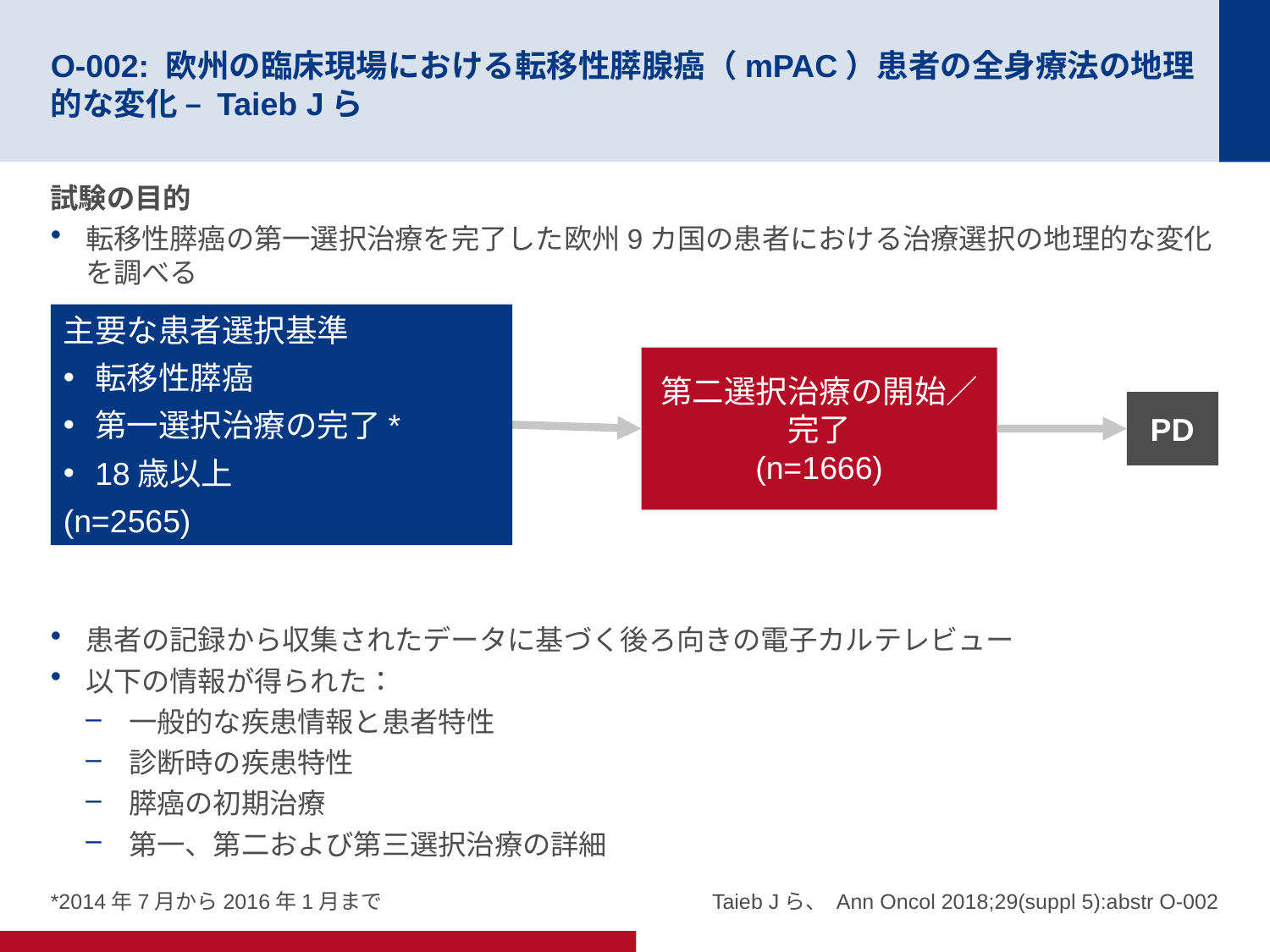

# O-002: 欧州の臨床現場における転移性膵腺癌（mPAC）患者の全身療法の地理的な変化 – Taieb Jら
試験の目的
転移性膵癌の第一選択治療を完了した欧州9カ国の患者における治療選択の地理的な変化を調べる

患者の記録から収集されたデータに基づく後ろ向きの電子カルテレビュー
以下の情報が得られた：
一般的な疾患情報と患者特性
診断時の疾患特性
膵癌の初期治療
第一、第二および第三選択治療の詳細
主要な患者選択基準
転移性膵癌
第一選択治療の完了*
18歳以上
(n=2565)
第二選択治療の開始／完了
(n=1666)
PD
*2014年7月から2016年1月まで
Taieb Jら、 Ann Oncol 2018;29(suppl 5):abstr O-002